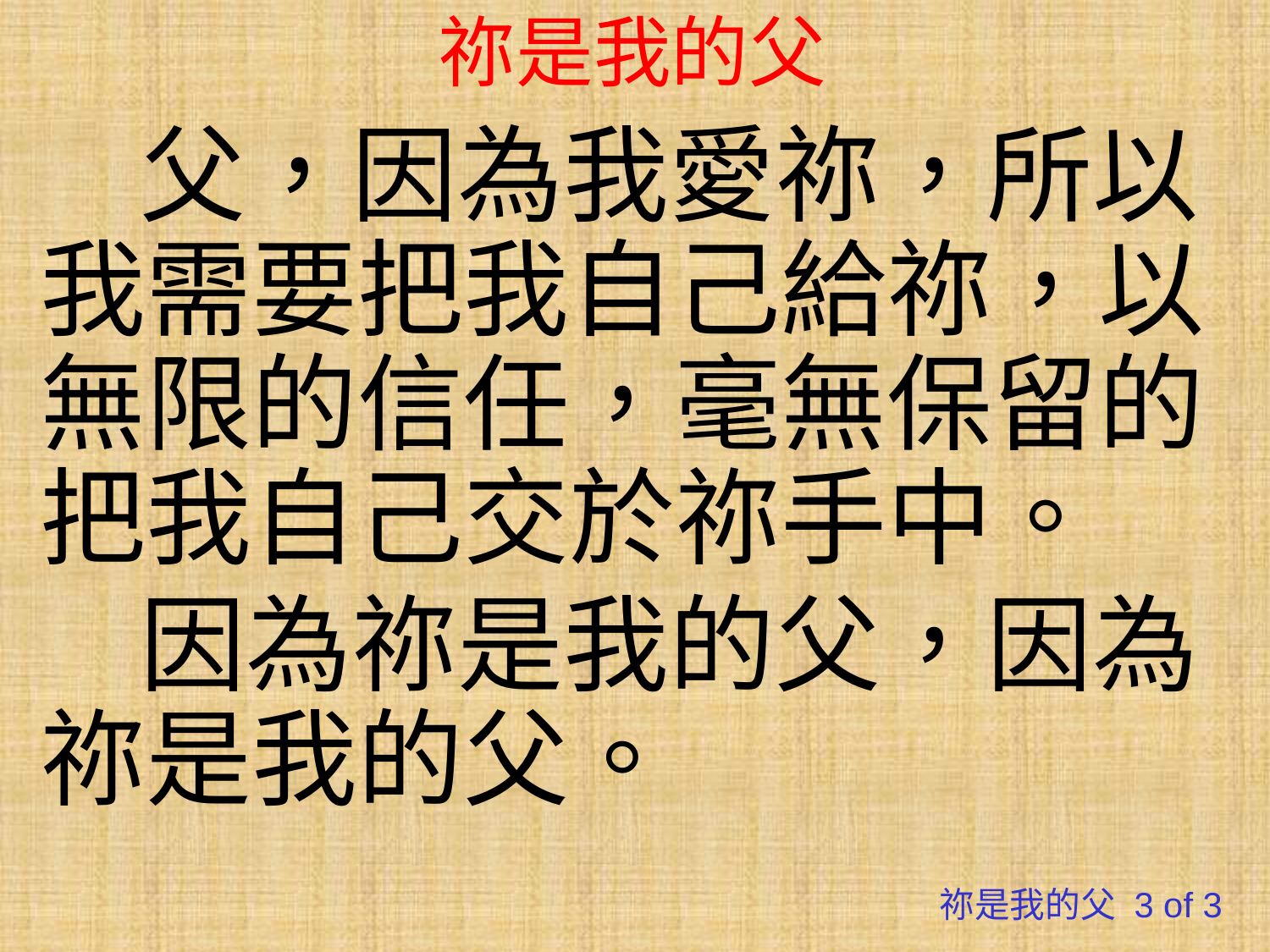

# 祢是我的父
父，因為我愛祢，所以我需要把我自己給祢，以無限的信任，毫無保留的把我自己交於祢手中。
因為祢是我的父，因為祢是我的父。

祢是我的父 3 of 3